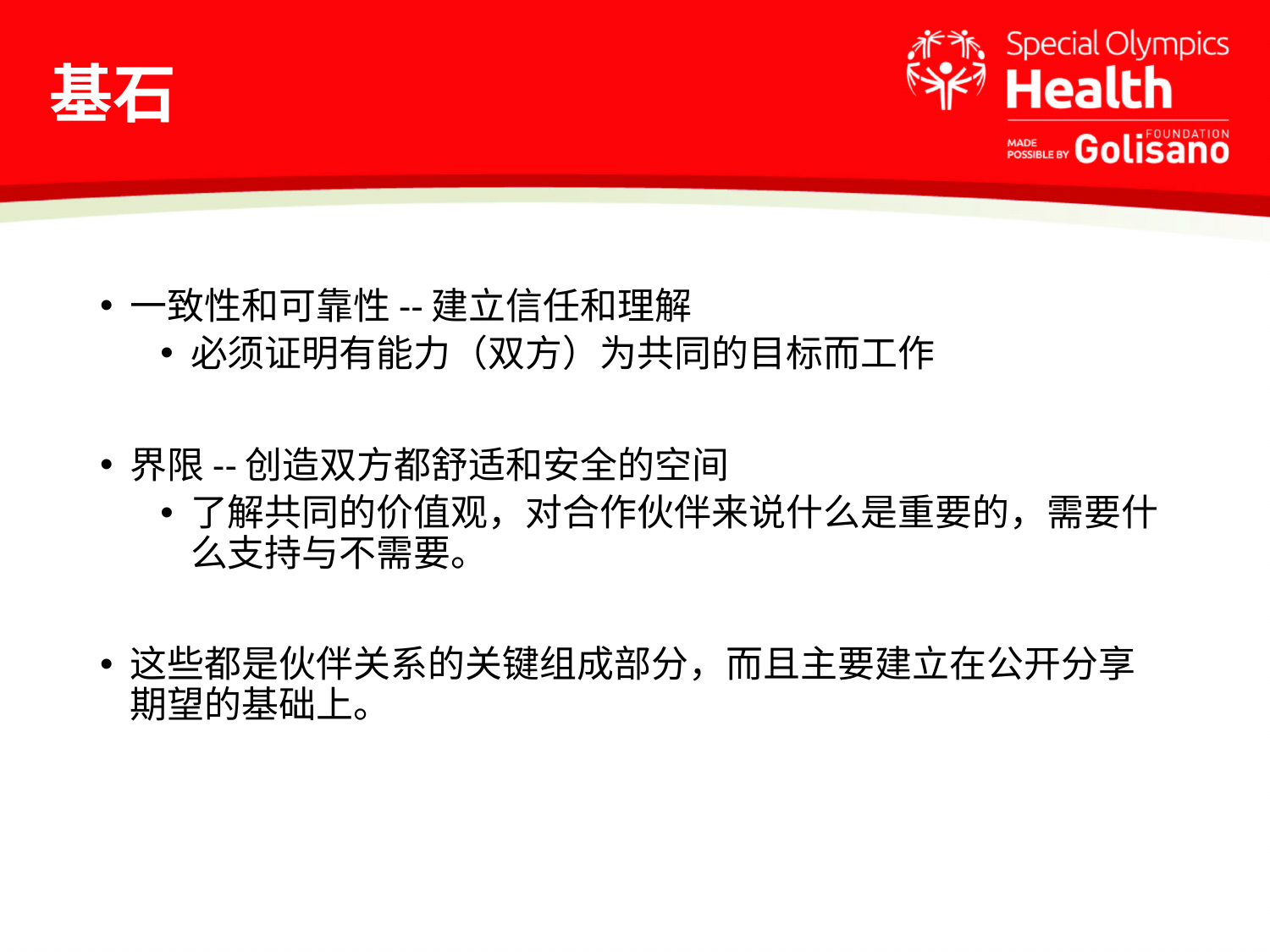

# 基石
一致性和可靠性--建立信任和理解
必须证明有能力（双方）为共同的目标而工作

界限--创造双方都舒适和安全的空间
了解共同的价值观，对合作伙伴来说什么是重要的，需要什么支持与不需要。

这些都是伙伴关系的关键组成部分，而且主要建立在公开分享期望的基础上。